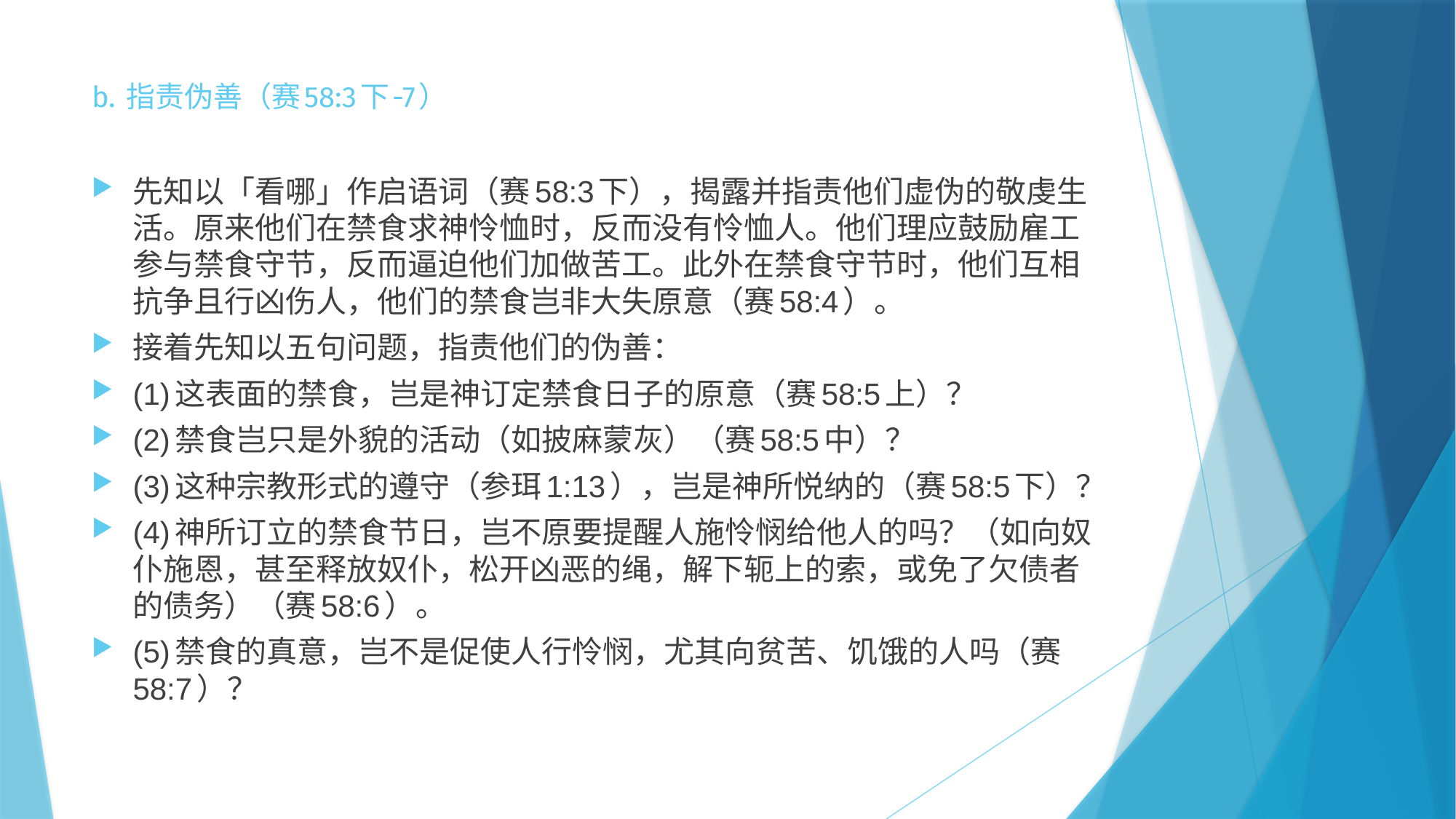

# b. 指责伪善（赛58:3下-7）
先知以「看哪」作启语词（赛58:3下），揭露并指责他们虚伪的敬虔生活。原来他们在禁食求神怜恤时，反而没有怜恤人。他们理应鼓励雇工参与禁食守节，反而逼迫他们加做苦工。此外在禁食守节时，他们互相抗争且行凶伤人，他们的禁食岂非大失原意（赛58:4）。
接着先知以五句问题，指责他们的伪善：
(1)这表面的禁食，岂是神订定禁食日子的原意（赛58:5上）？
(2)禁食岂只是外貌的活动（如披麻蒙灰）（赛58:5中）？
(3)这种宗教形式的遵守（参珥1:13），岂是神所悦纳的（赛58:5下）？
(4)神所订立的禁食节日，岂不原要提醒人施怜悯给他人的吗？（如向奴仆施恩，甚至释放奴仆，松开凶恶的绳，解下轭上的索，或免了欠债者的债务）（赛58:6）。
(5)禁食的真意，岂不是促使人行怜悯，尤其向贫苦、饥饿的人吗（赛58:7）？